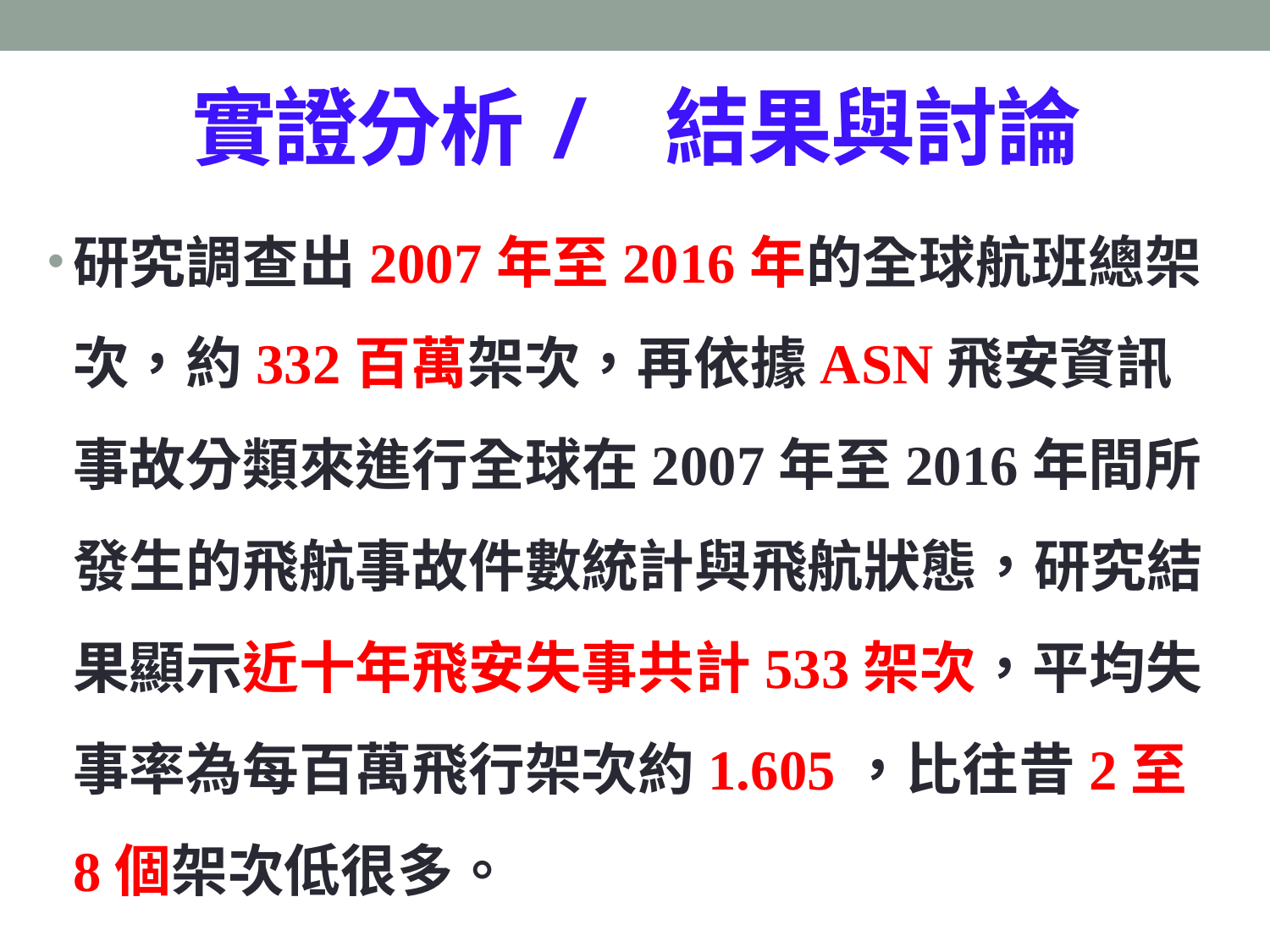

# 實證分析/ 結果與討論
研究調查出2007年至2016年的全球航班總架次，約332百萬架次，再依據ASN飛安資訊事故分類來進行全球在2007年至2016年間所發生的飛航事故件數統計與飛航狀態，研究結果顯示近十年飛安失事共計533架次，平均失事率為每百萬飛行架次約1.605，比往昔2至8個架次低很多。